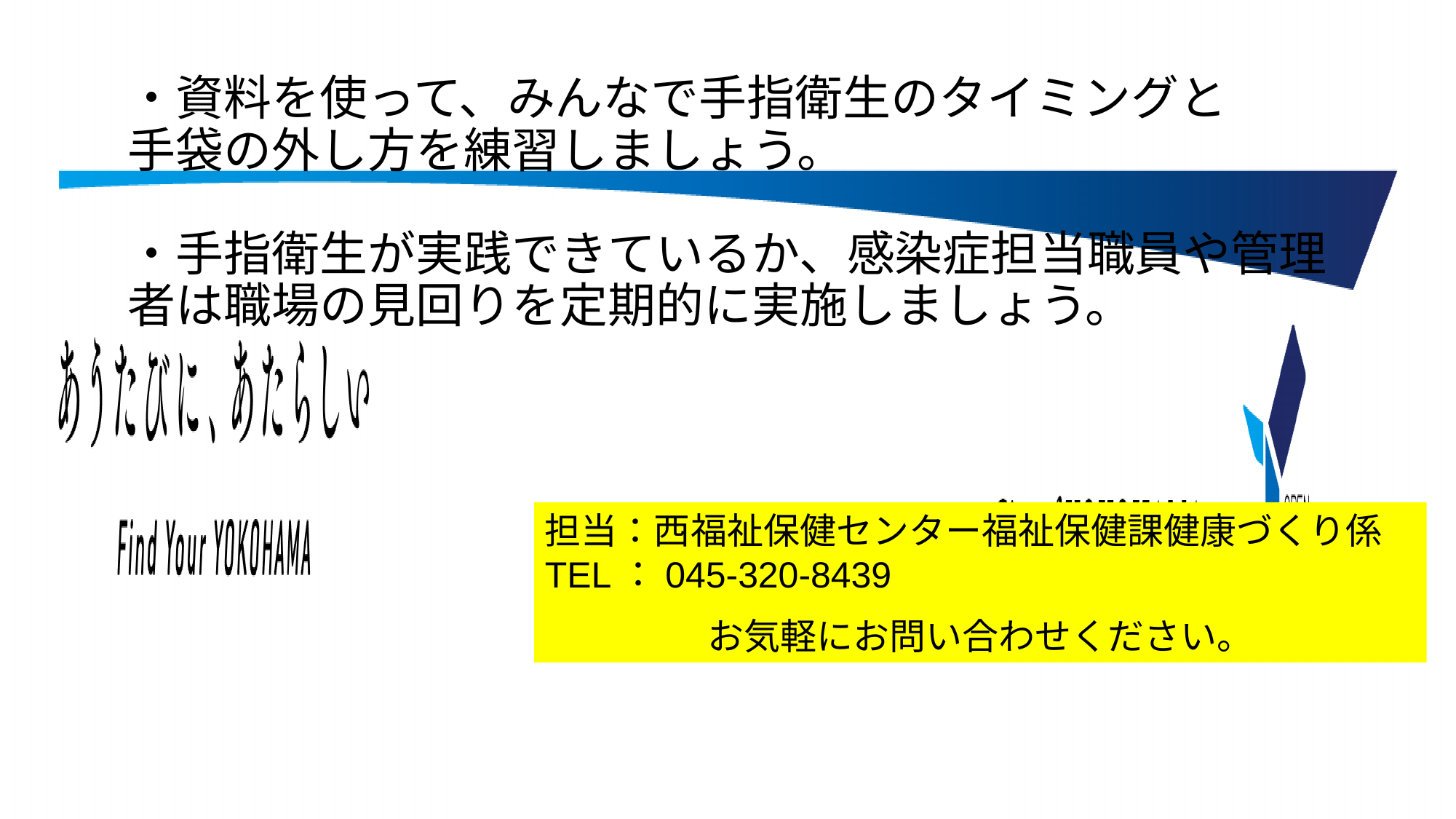

# ・資料を使って、みんなで手指衛生のタイミングと　　手袋の外し方を練習しましょう。 ・手指衛生が実践できているか、感染症担当職員や管理者は職場の見回りを定期的に実施しましょう。
担当：西福祉保健センター福祉保健課健康づくり係
TEL：045-320-8439
お気軽にお問い合わせください。